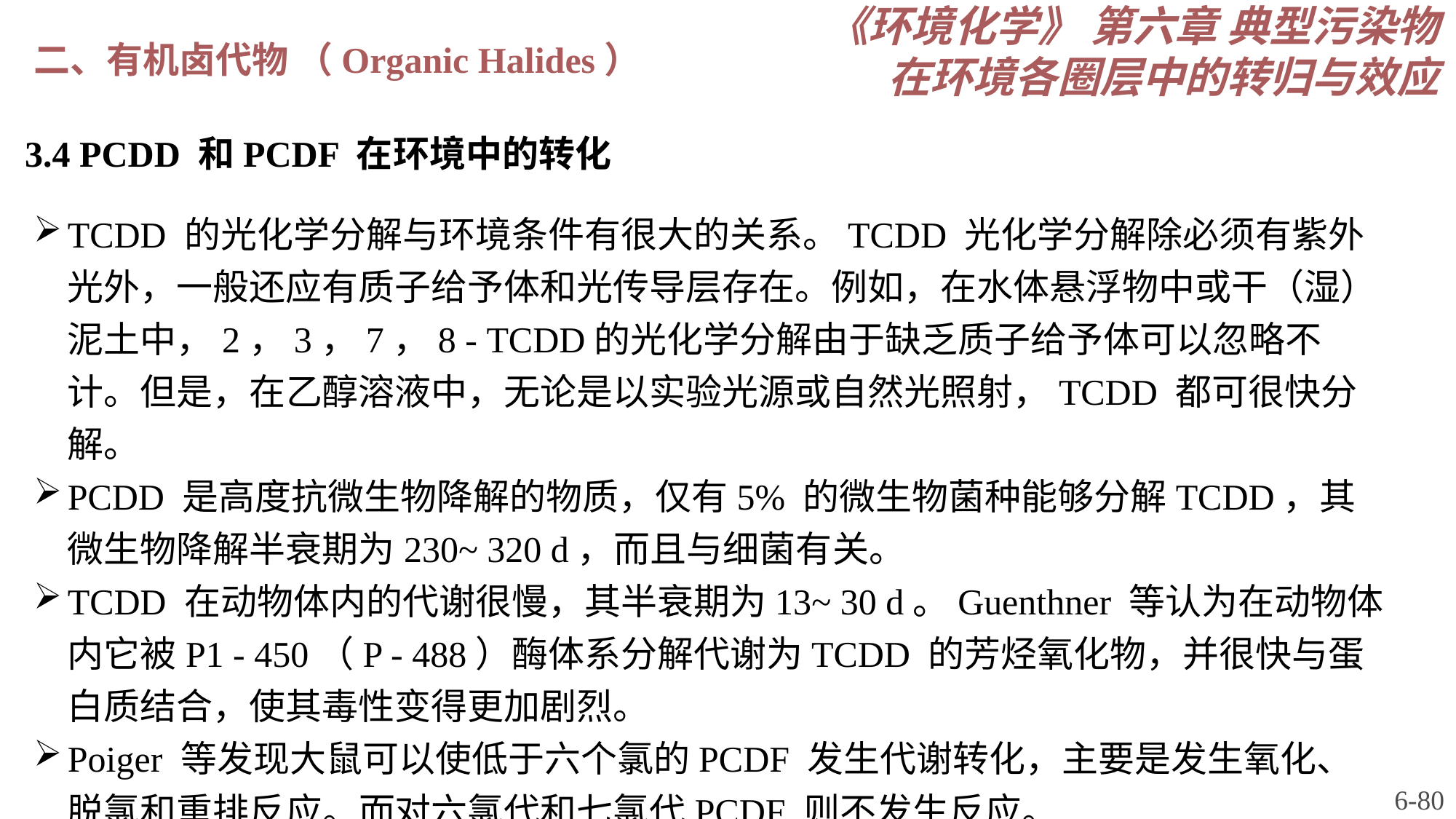

《环境化学》 第六章 典型污染物在环境各圈层中的转归与效应
二、有机卤代物 （Organic Halides）
3.4 PCDD 和PCDF 在环境中的转化
TCDD 的光化学分解与环境条件有很大的关系。TCDD 光化学分解除必须有紫外光外，一般还应有质子给予体和光传导层存在。例如，在水体悬浮物中或干（湿）泥土中，2，3，7，8 - TCDD的光化学分解由于缺乏质子给予体可以忽略不计。但是，在乙醇溶液中，无论是以实验光源或自然光照射，TCDD 都可很快分解。
PCDD 是高度抗微生物降解的物质，仅有5% 的微生物菌种能够分解TCDD，其微生物降解半衰期为230~ 320 d，而且与细菌有关。
TCDD 在动物体内的代谢很慢，其半衰期为13~ 30 d。Guenthner 等认为在动物体内它被P1 - 450（P - 488）酶体系分解代谢为TCDD 的芳烃氧化物，并很快与蛋白质结合，使其毒性变得更加剧烈。
Poiger 等发现大鼠可以使低于六个氯的PCDF 发生代谢转化，主要是发生氧化、脱氯和重排反应。而对六氯代和七氯代PCDF 则不发生反应。
6-80